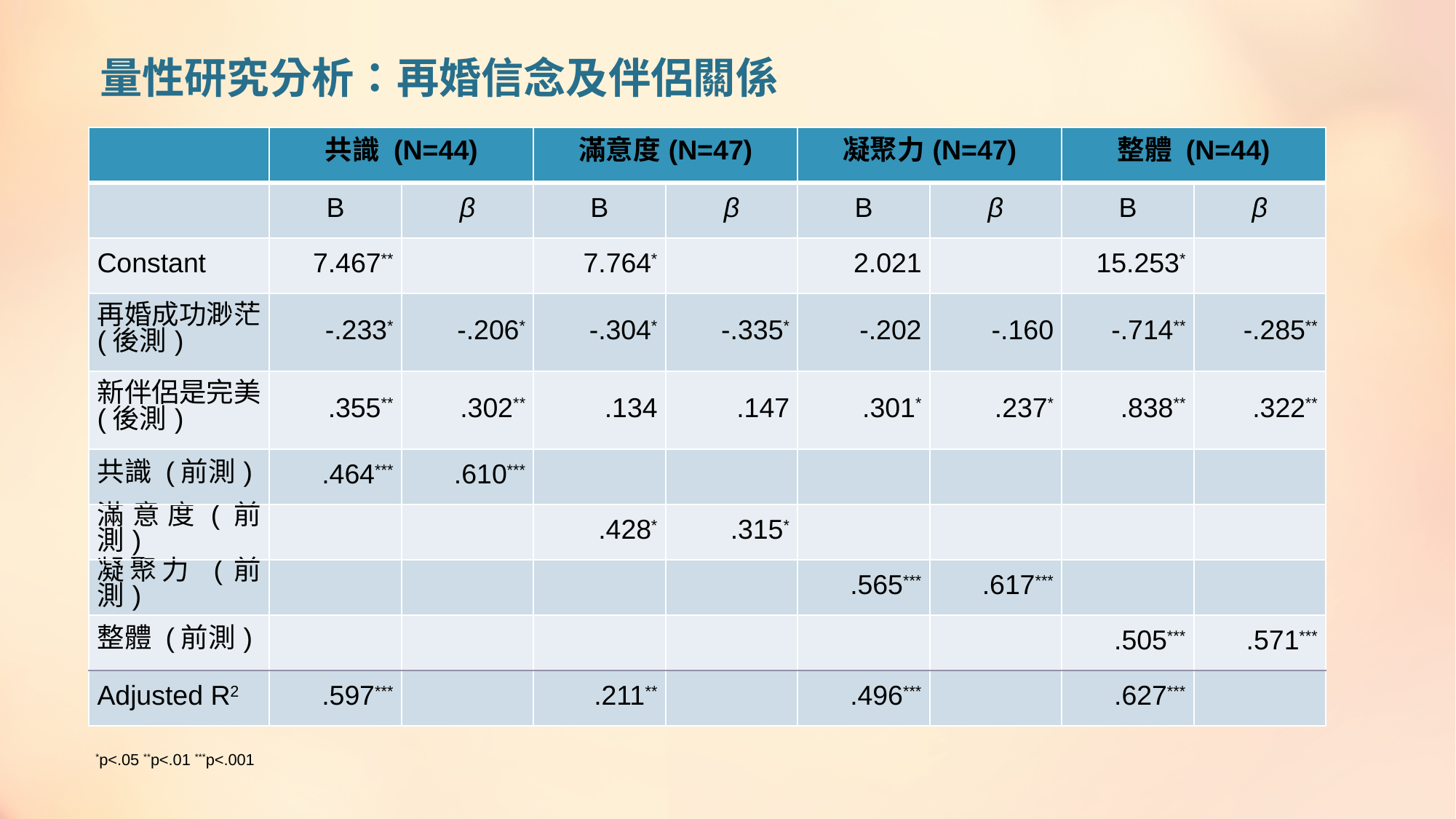

# 量性研究分析：再婚信念及伴侶關係
|  | 共識 (N=44) |  | 滿意度(N=47) |  | 凝聚力(N=47) |  | 整體 (N=44) |  |
| --- | --- | --- | --- | --- | --- | --- | --- | --- |
|  | B | β | B | β | B | β | B | β |
| Constant | 7.467\*\* |  | 7.764\* |  | 2.021 |  | 15.253\* |  |
| 再婚成功渺茫 (後測) | -.233\* | -.206\* | -.304\* | -.335\* | -.202 | -.160 | -.714\*\* | -.285\*\* |
| 新伴侶是完美 (後測) | .355\*\* | .302\*\* | .134 | .147 | .301\* | .237\* | .838\*\* | .322\*\* |
| 共識 (前測) | .464\*\*\* | .610\*\*\* |  |  |  |  |  |  |
| 滿意度(前測) |  |  | .428\* | .315\* |  |  |  |  |
| 凝聚力 (前測) |  |  |  |  | .565\*\*\* | .617\*\*\* |  |  |
| 整體 (前測) |  |  |  |  |  |  | .505\*\*\* | .571\*\*\* |
| Adjusted R2 | .597\*\*\* |  | .211\*\* |  | .496\*\*\* |  | .627\*\*\* |  |
*p<.05 **p<.01 ***p<.001